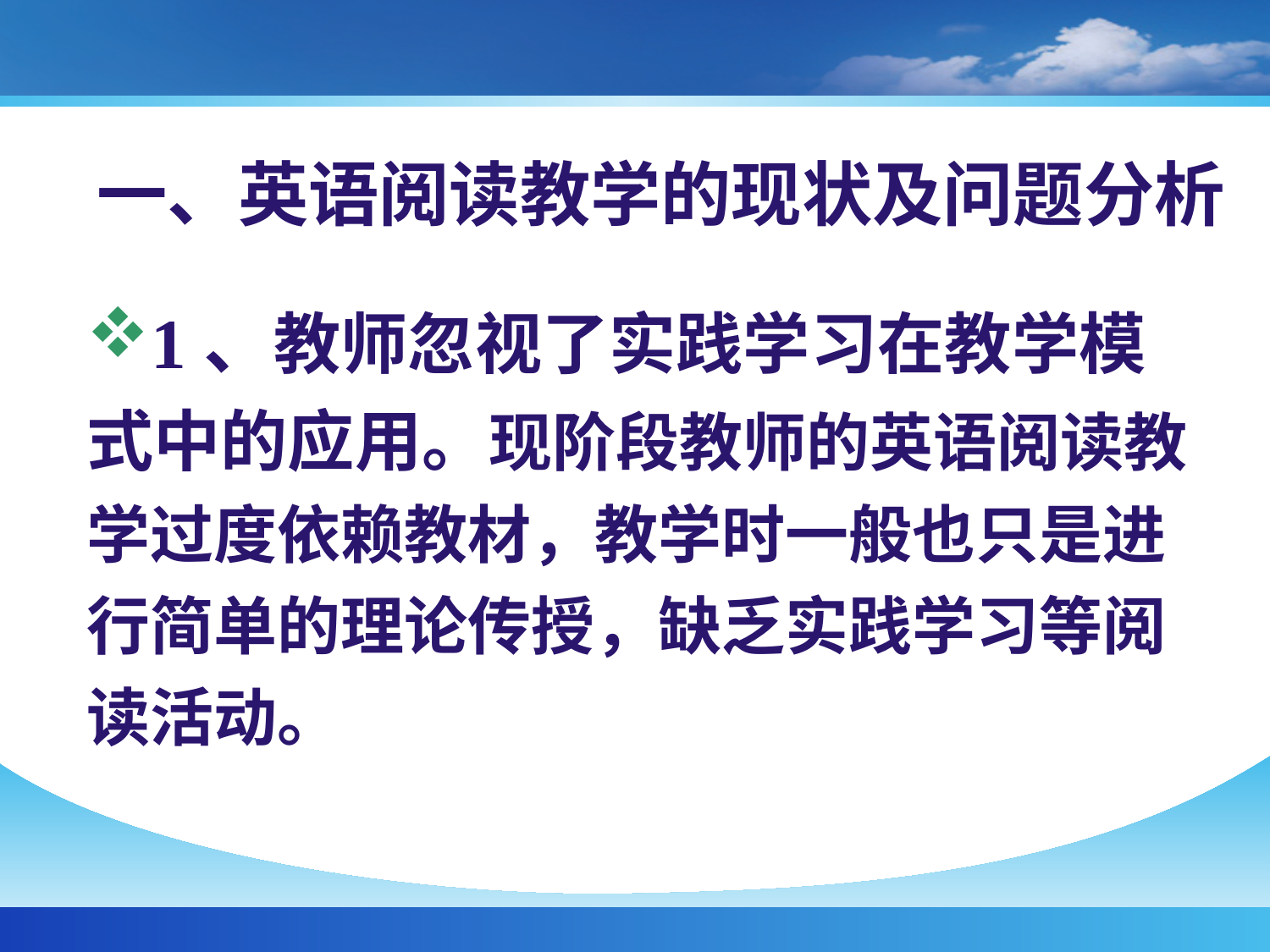

一、英语阅读教学的现状及问题分析
1、教师忽视了实践学习在教学模式中的应用。现阶段教师的英语阅读教学过度依赖教材，教学时一般也只是进行简单的理论传授，缺乏实践学习等阅读活动。
20